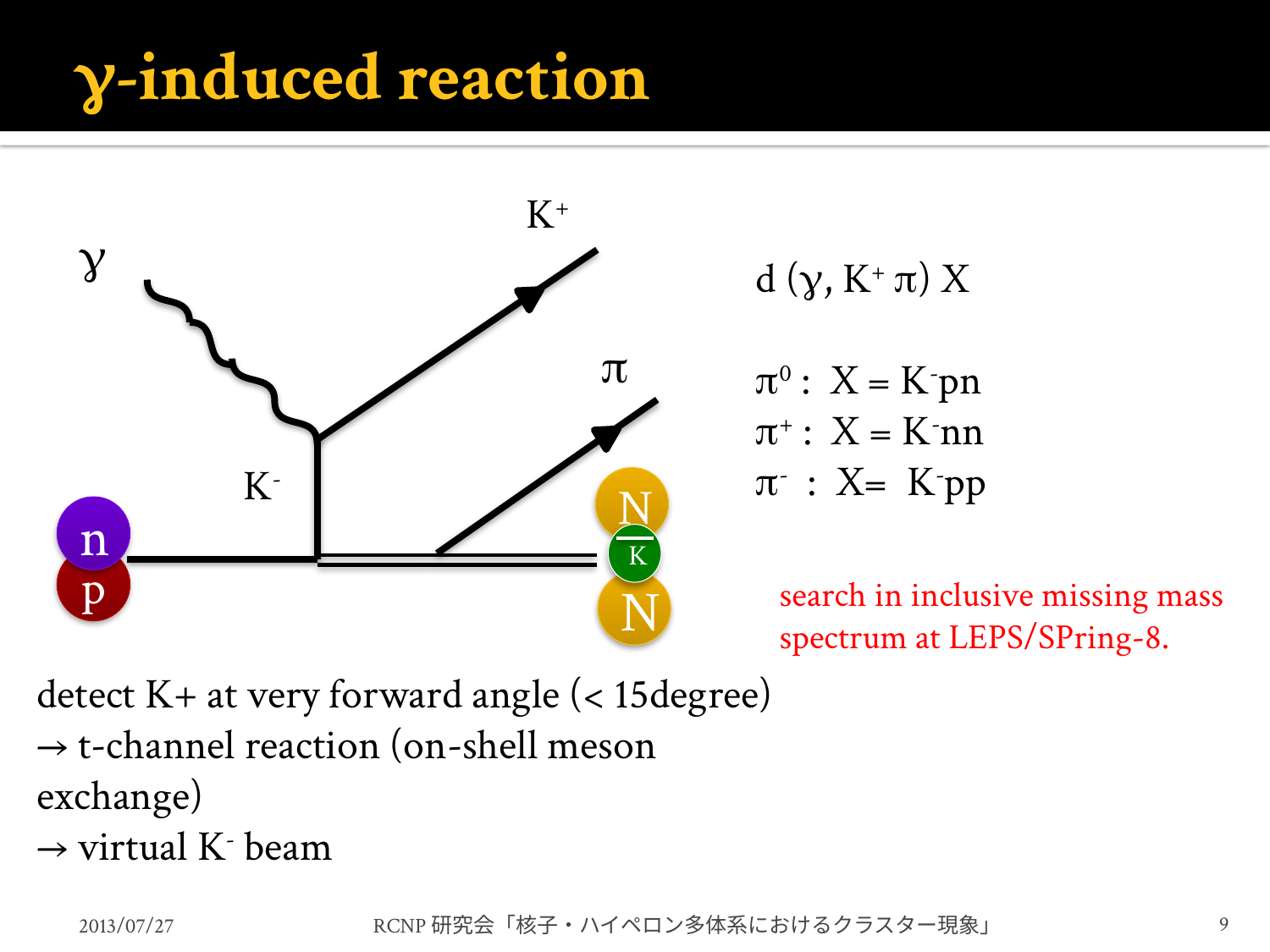

# γ-induced reaction
K+
γ
d (γ, K+ π) X

π0 :  X = K-pn
π+ :  X = K-nn
π-  :  X=  K-pp

π

K-
N
n
K
p
search in inclusive missing mass spectrum at LEPS/SPring-8.
N
detect K+ at very forward angle (< 15degree)
→ t-channel reaction (on-shell meson exchange)
→ virtual K- beam
2013/07/27
RCNP研究会「核子・ハイペロン多体系におけるクラスター現象」
9